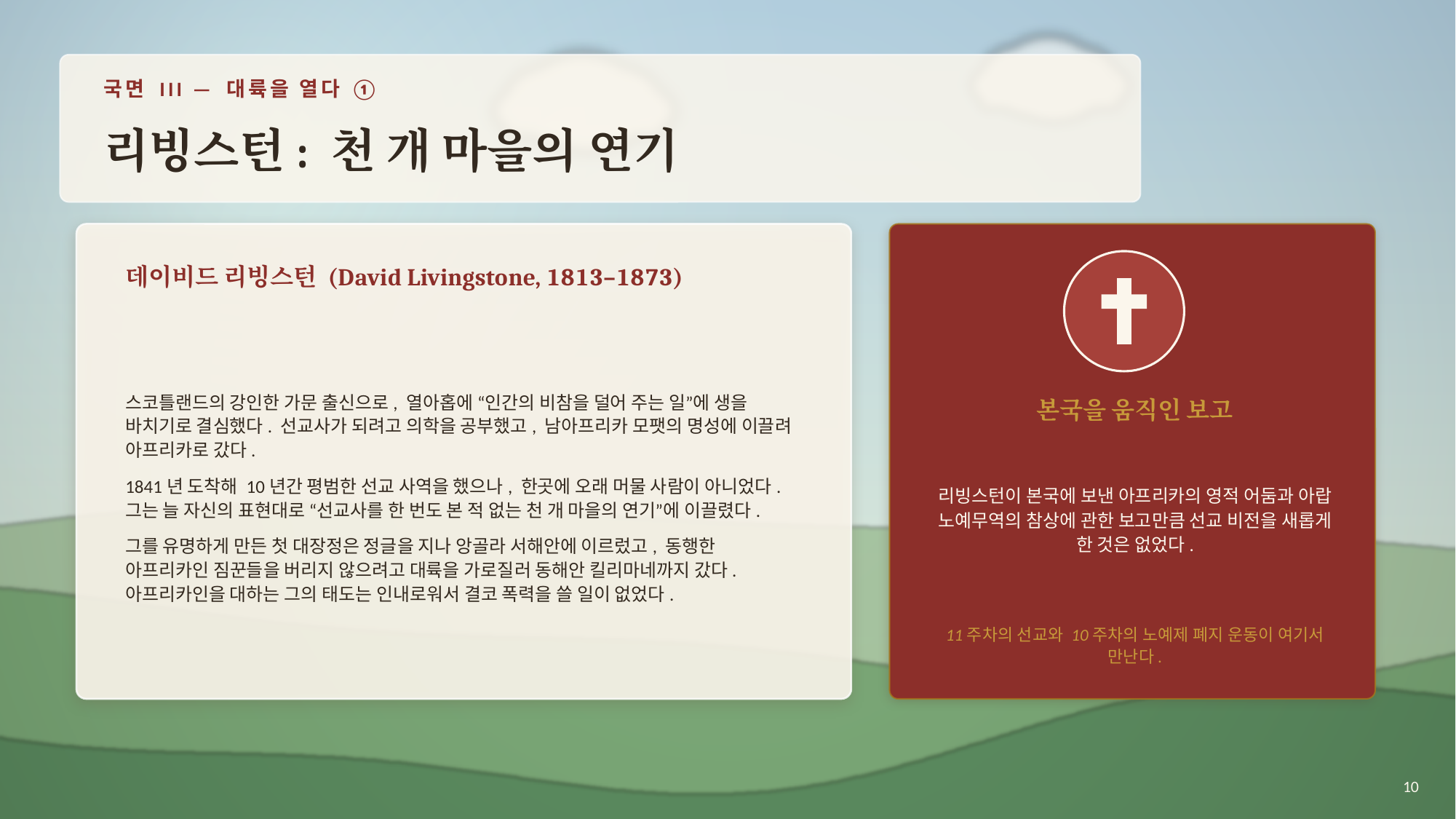

국면 III — 대륙을 열다 ①
리빙스턴: 천 개 마을의 연기

데이비드 리빙스턴 (David Livingstone, 1813–1873)

스코틀랜드의 강인한 가문 출신으로, 열아홉에 “인간의 비참을 덜어 주는 일”에 생을 바치기로 결심했다. 선교사가 되려고 의학을 공부했고, 남아프리카 모팻의 명성에 이끌려 아프리카로 갔다.
1841년 도착해 10년간 평범한 선교 사역을 했으나, 한곳에 오래 머물 사람이 아니었다. 그는 늘 자신의 표현대로 “선교사를 한 번도 본 적 없는 천 개 마을의 연기”에 이끌렸다.
그를 유명하게 만든 첫 대장정은 정글을 지나 앙골라 서해안에 이르렀고, 동행한 아프리카인 짐꾼들을 버리지 않으려고 대륙을 가로질러 동해안 킬리마네까지 갔다. 아프리카인을 대하는 그의 태도는 인내로워서 결코 폭력을 쓸 일이 없었다.
본국을 움직인 보고
리빙스턴이 본국에 보낸 아프리카의 영적 어둠과 아랍 노예무역의 참상에 관한 보고만큼 선교 비전을 새롭게 한 것은 없었다.
11주차의 선교와 10주차의 노예제 폐지 운동이 여기서 만난다.
10